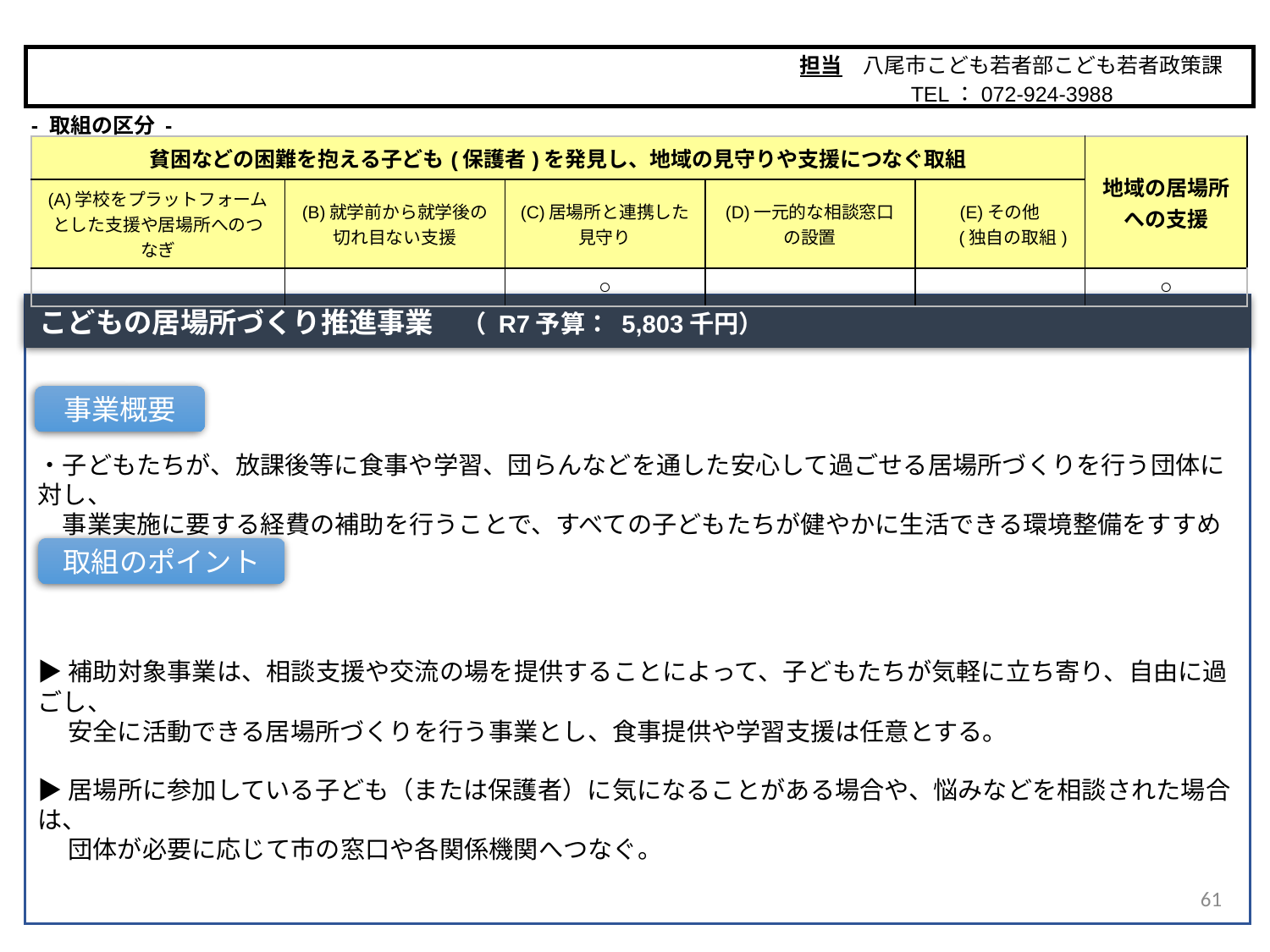

担当　八尾市こども若者部こども若者政策課
　　　　　TEL：072-924-3988

八尾市
- 取組の区分 -
| 貧困などの困難を抱える子ども(保護者)を発見し、地域の見守りや支援につなぐ取組 |  |  |  |  | 地域の居場所 への支援 |
| --- | --- | --- | --- | --- | --- |
| (A)学校をプラットフォームとした支援や居場所へのつなぎ | (B)就学前から就学後の 切れ目ない支援 | (C)居場所と連携した 見守り | (D)一元的な相談窓口 の設置 | (E)その他 　 (独自の取組) |  |
|  |  | ○ |  |  | ○ |

・子どもたちが、放課後等に食事や学習、団らんなどを通した安心して過ごせる居場所づくりを行う団体に対し、
　事業実施に要する経費の補助を行うことで、すべての子どもたちが健やかに生活できる環境整備をすすめる。

▶補助対象事業は、相談支援や交流の場を提供することによって、子どもたちが気軽に立ち寄り、自由に過ごし、
　 安全に活動できる居場所づくりを行う事業とし、食事提供や学習支援は任意とする。

▶居場所に参加している子ども（または保護者）に気になることがある場合や、悩みなどを相談された場合は、
　 団体が必要に応じて市の窓口や各関係機関へつなぐ。

こどもの居場所づくり推進事業　（ R7予算： 5,803千円）
事業概要
取組のポイント
61